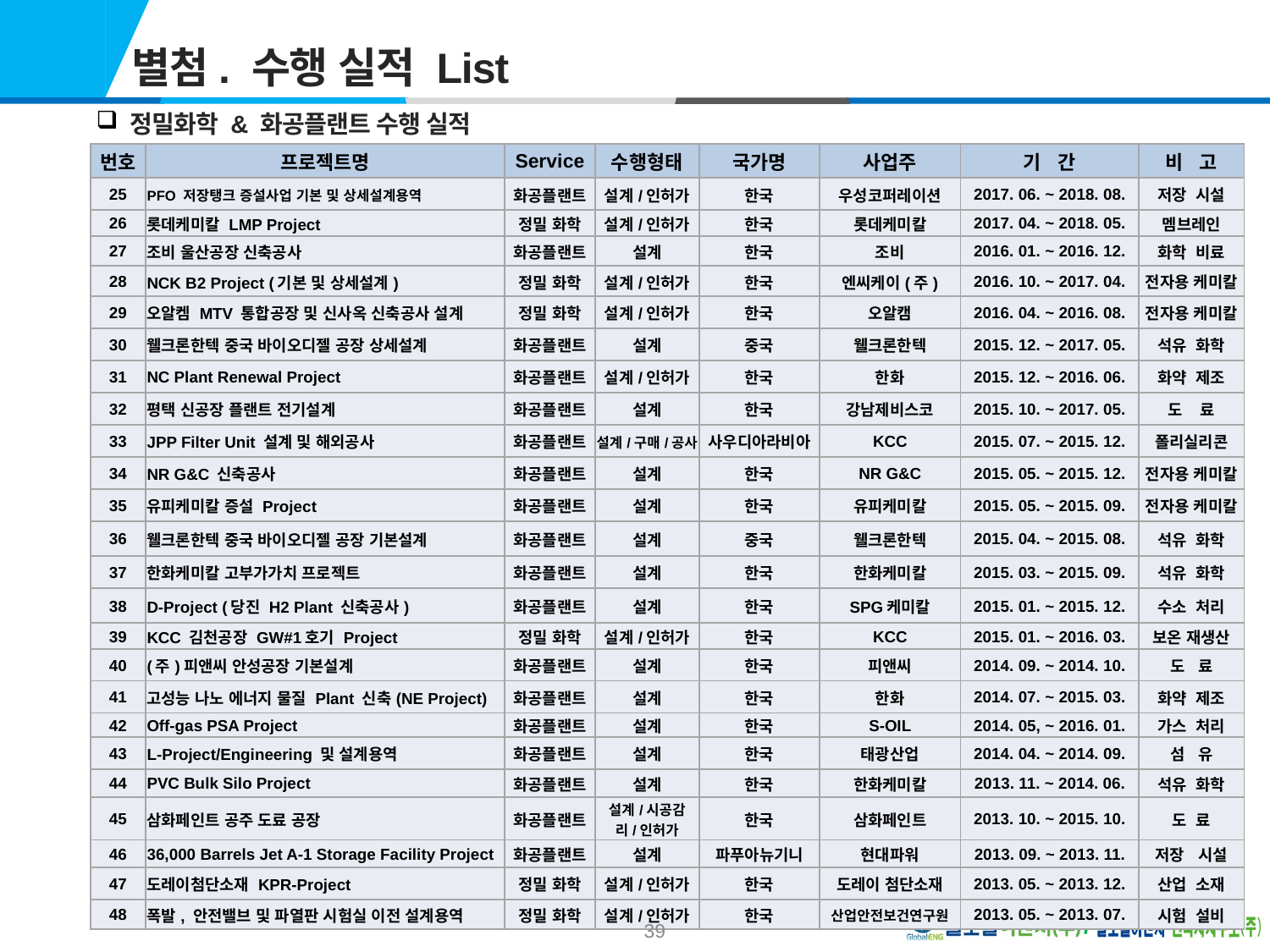

별첨. 수행 실적 List
 정밀화학 & 화공플랜트 수행 실적
| 번호 | 프로젝트명 | Service | 수행형태 | 국가명 | 사업주 | 기 간 | 비 고 |
| --- | --- | --- | --- | --- | --- | --- | --- |
| 25 | PFO 저장탱크 증설사업 기본 및 상세설계용역 | 화공플랜트 | 설계/인허가 | 한국 | 우성코퍼레이션 | 2017. 06. ~ 2018. 08. | 저장 시설 |
| 26 | 롯데케미칼 LMP Project | 정밀 화학 | 설계/인허가 | 한국 | 롯데케미칼 | 2017. 04. ~ 2018. 05. | 멤브레인 |
| 27 | 조비 울산공장 신축공사 | 화공플랜트 | 설계 | 한국 | 조비 | 2016. 01. ~ 2016. 12. | 화학 비료 |
| 28 | NCK B2 Project (기본 및 상세설계) | 정밀 화학 | 설계/인허가 | 한국 | 엔씨케이(주) | 2016. 10. ~ 2017. 04. | 전자용 케미칼 |
| 29 | 오알켐 MTV 통합공장 및 신사옥 신축공사 설계 | 정밀 화학 | 설계/인허가 | 한국 | 오알캠 | 2016. 04. ~ 2016. 08. | 전자용 케미칼 |
| 30 | 웰크론한텍 중국 바이오디젤 공장 상세설계 | 화공플랜트 | 설계 | 중국 | 웰크론한텍 | 2015. 12. ~ 2017. 05. | 석유 화학 |
| 31 | NC Plant Renewal Project | 화공플랜트 | 설계/인허가 | 한국 | 한화 | 2015. 12. ~ 2016. 06. | 화약 제조 |
| 32 | 평택 신공장 플랜트 전기설계 | 화공플랜트 | 설계 | 한국 | 강남제비스코 | 2015. 10. ~ 2017. 05. | 도 료 |
| 33 | JPP Filter Unit 설계 및 해외공사 | 화공플랜트 | 설계/구매/공사 | 사우디아라비아 | KCC | 2015. 07. ~ 2015. 12. | 폴리실리콘 |
| 34 | NR G&C 신축공사 | 화공플랜트 | 설계 | 한국 | NR G&C | 2015. 05. ~ 2015. 12. | 전자용 케미칼 |
| 35 | 유피케미칼 증설 Project | 화공플랜트 | 설계 | 한국 | 유피케미칼 | 2015. 05. ~ 2015. 09. | 전자용 케미칼 |
| 36 | 웰크론한텍 중국 바이오디젤 공장 기본설계 | 화공플랜트 | 설계 | 중국 | 웰크론한텍 | 2015. 04. ~ 2015. 08. | 석유 화학 |
| 37 | 한화케미칼 고부가가치 프로젝트 | 화공플랜트 | 설계 | 한국 | 한화케미칼 | 2015. 03. ~ 2015. 09. | 석유 화학 |
| 38 | D-Project (당진 H2 Plant 신축공사) | 화공플랜트 | 설계 | 한국 | SPG케미칼 | 2015. 01. ~ 2015. 12. | 수소 처리 |
| 39 | KCC 김천공장 GW#1호기 Project | 정밀 화학 | 설계/인허가 | 한국 | KCC | 2015. 01. ~ 2016. 03. | 보온 재생산 |
| 40 | (주)피앤씨 안성공장 기본설계 | 화공플랜트 | 설계 | 한국 | 피앤씨 | 2014. 09. ~ 2014. 10. | 도 료 |
| 41 | 고성능 나노 에너지 물질 Plant 신축(NE Project) | 화공플랜트 | 설계 | 한국 | 한화 | 2014. 07. ~ 2015. 03. | 화약 제조 |
| 42 | Off-gas PSA Project | 화공플랜트 | 설계 | 한국 | S-OIL | 2014. 05, ~ 2016. 01. | 가스 처리 |
| 43 | L-Project/Engineering 및 설계용역 | 화공플랜트 | 설계 | 한국 | 태광산업 | 2014. 04. ~ 2014. 09. | 섬 유 |
| 44 | PVC Bulk Silo Project | 화공플랜트 | 설계 | 한국 | 한화케미칼 | 2013. 11. ~ 2014. 06. | 석유 화학 |
| 45 | 삼화페인트 공주 도료 공장 | 화공플랜트 | 설계/시공감리/인허가 | 한국 | 삼화페인트 | 2013. 10. ~ 2015. 10. | 도 료 |
| 46 | 36,000 Barrels Jet A-1 Storage Facility Project | 화공플랜트 | 설계 | 파푸아뉴기니 | 현대파워 | 2013. 09. ~ 2013. 11. | 저장 시설 |
| 47 | 도레이첨단소재 KPR-Project | 정밀 화학 | 설계/인허가 | 한국 | 도레이 첨단소재 | 2013. 05. ~ 2013. 12. | 산업 소재 |
| 48 | 폭발, 안전밸브 및 파열판 시험실 이전 설계용역 | 정밀 화학 | 설계/인허가 | 한국 | 산업안전보건연구원 | 2013. 05. ~ 2013. 07. | 시험 설비 |
39